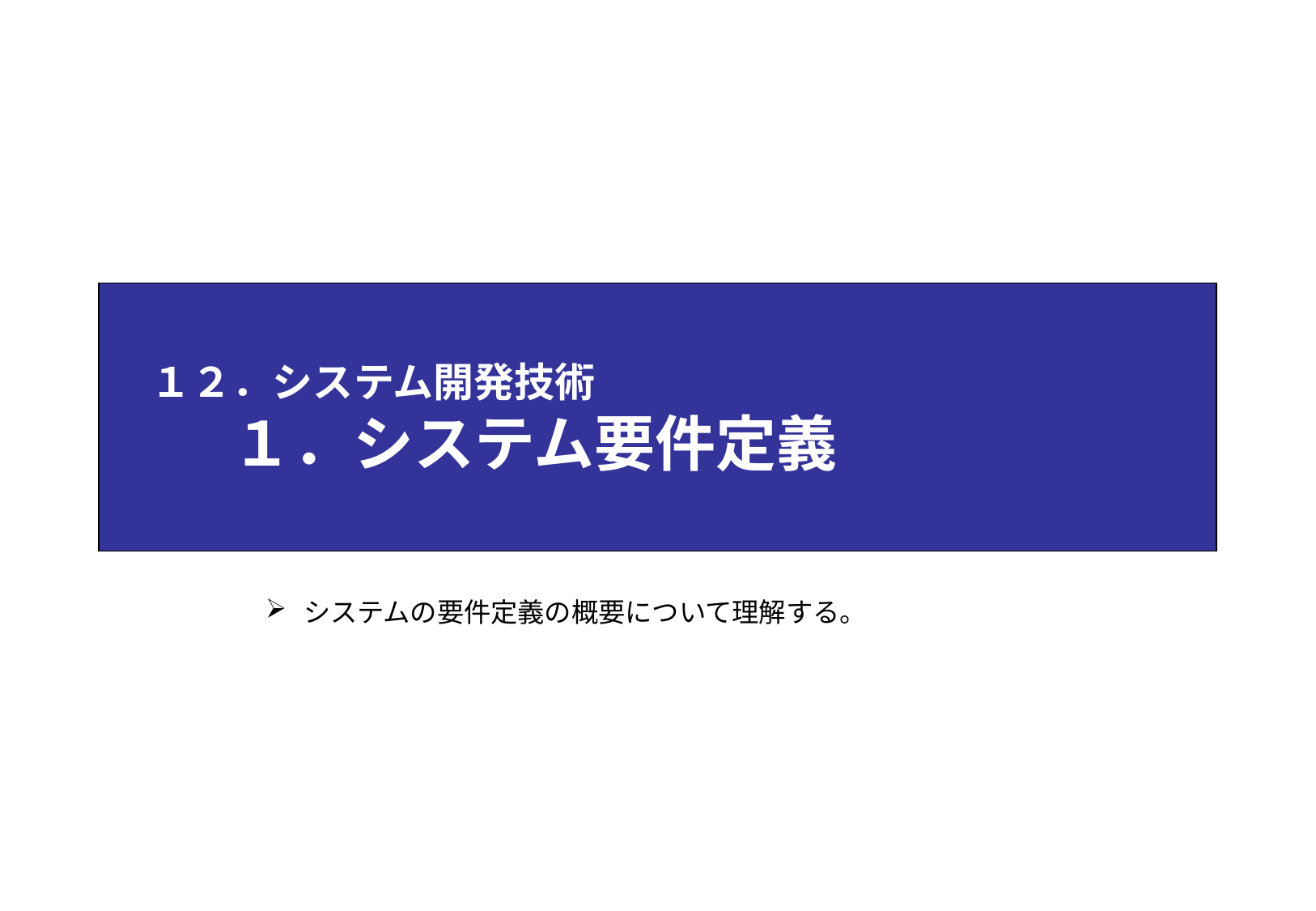

# １２．システム開発技術 　　１．システム要件定義
システムの要件定義の概要について理解する。